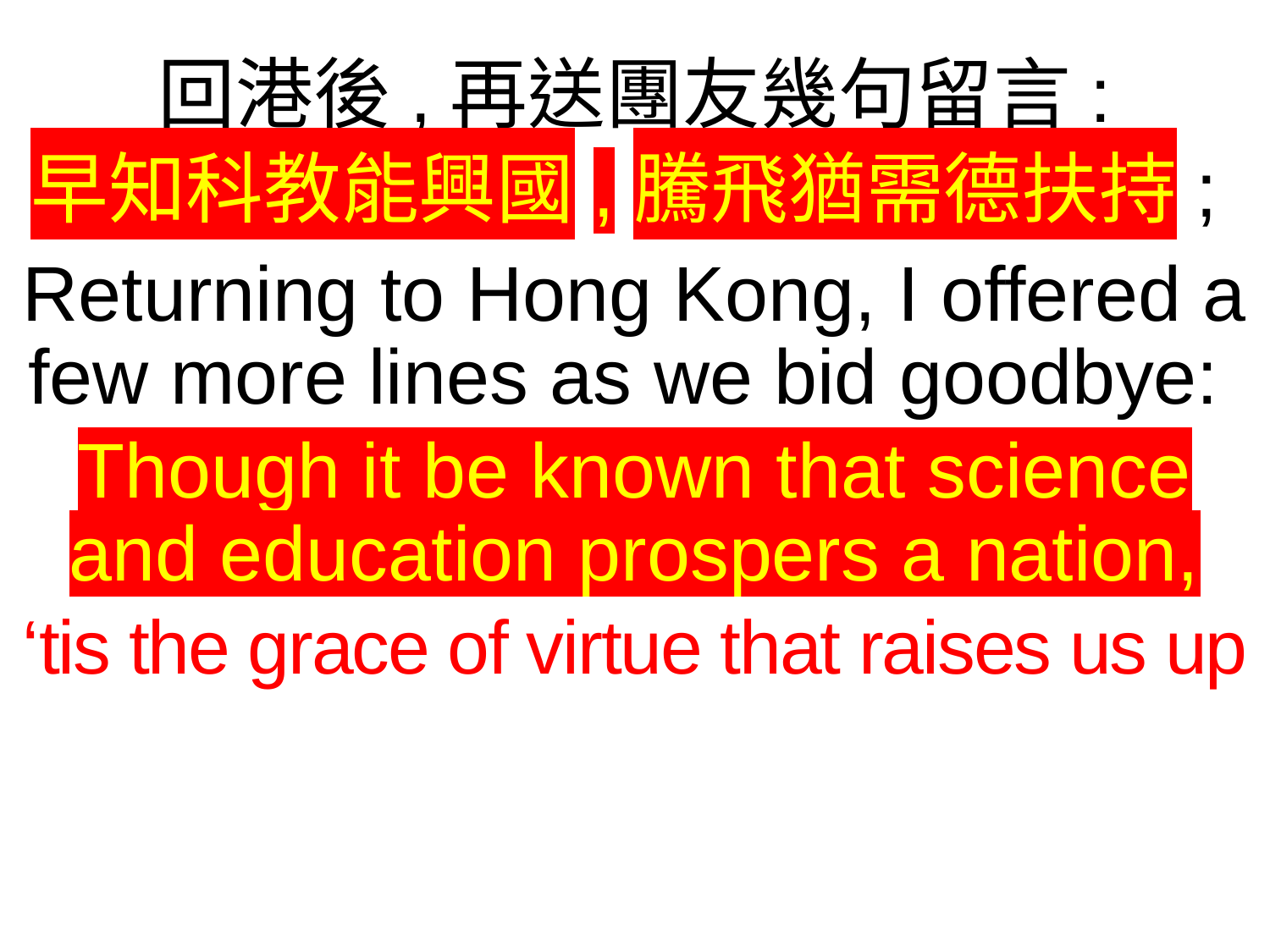

回港後,再送團友幾句留言:
早知科教能興國,騰飛猶需德扶持;
Returning to Hong Kong, I offered a few more lines as we bid goodbye:
Though it be known that science and education prospers a nation,
‘tis the grace of virtue that raises us up